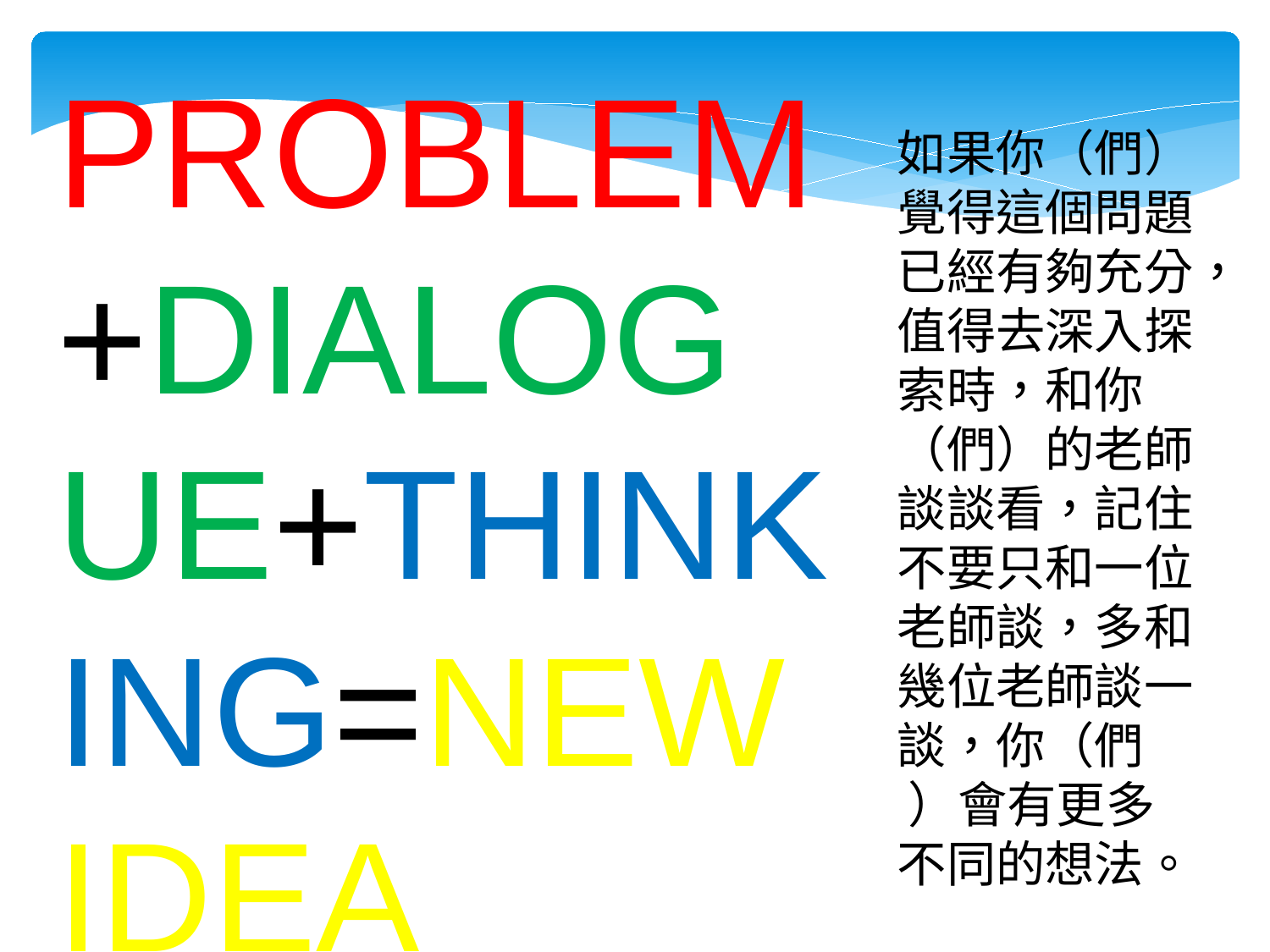

PROBLEM+DIALOGUE+THINKING=NEW IDEA
如果你（們）覺得這個問題已經有夠充分，值得去深入探索時，和你（們）的老師談談看，記住不要只和一位老師談，多和幾位老師談一談，你（們 ）會有更多不同的想法。